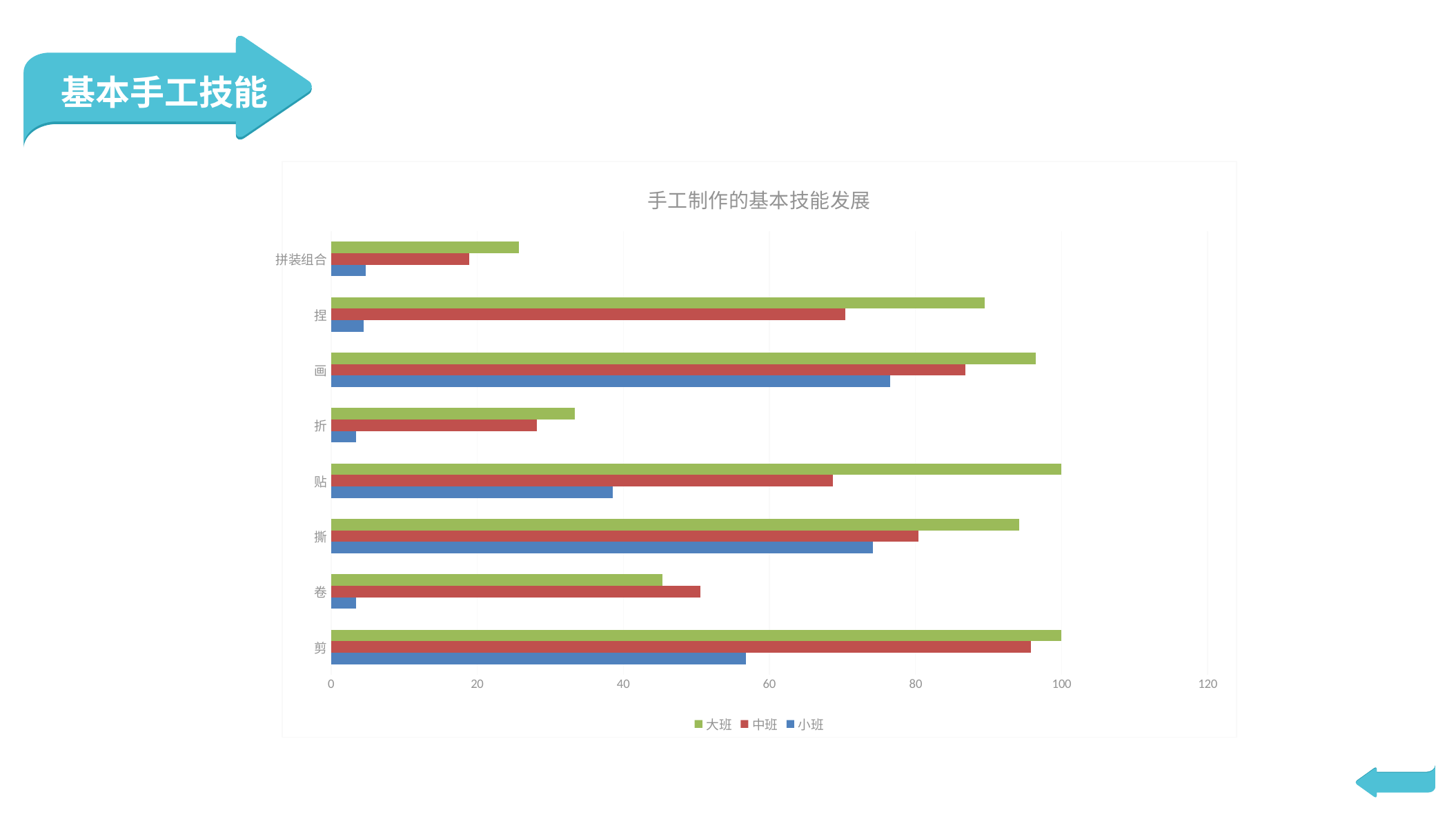

基本手工技能

### Chart: 手工制作的基本技能发展

| Category | 小班 | 中班 | 大班 |
|---|---|---|---|
| 剪 | 56.8 | 95.8 | 100.0 |
| 卷 | 3.4 | 50.6 | 45.4 |
| 撕 | 74.2 | 80.4 | 94.2 |
| 贴 | 38.6 | 68.7 | 100.0 |
| 折 | 3.4 | 28.2 | 33.4 |
| 画 | 76.5 | 86.8 | 96.5 |
| 捏 | 4.5 | 70.4 | 89.5 |
| 拼装组合 | 4.7 | 18.9 | 25.7 |